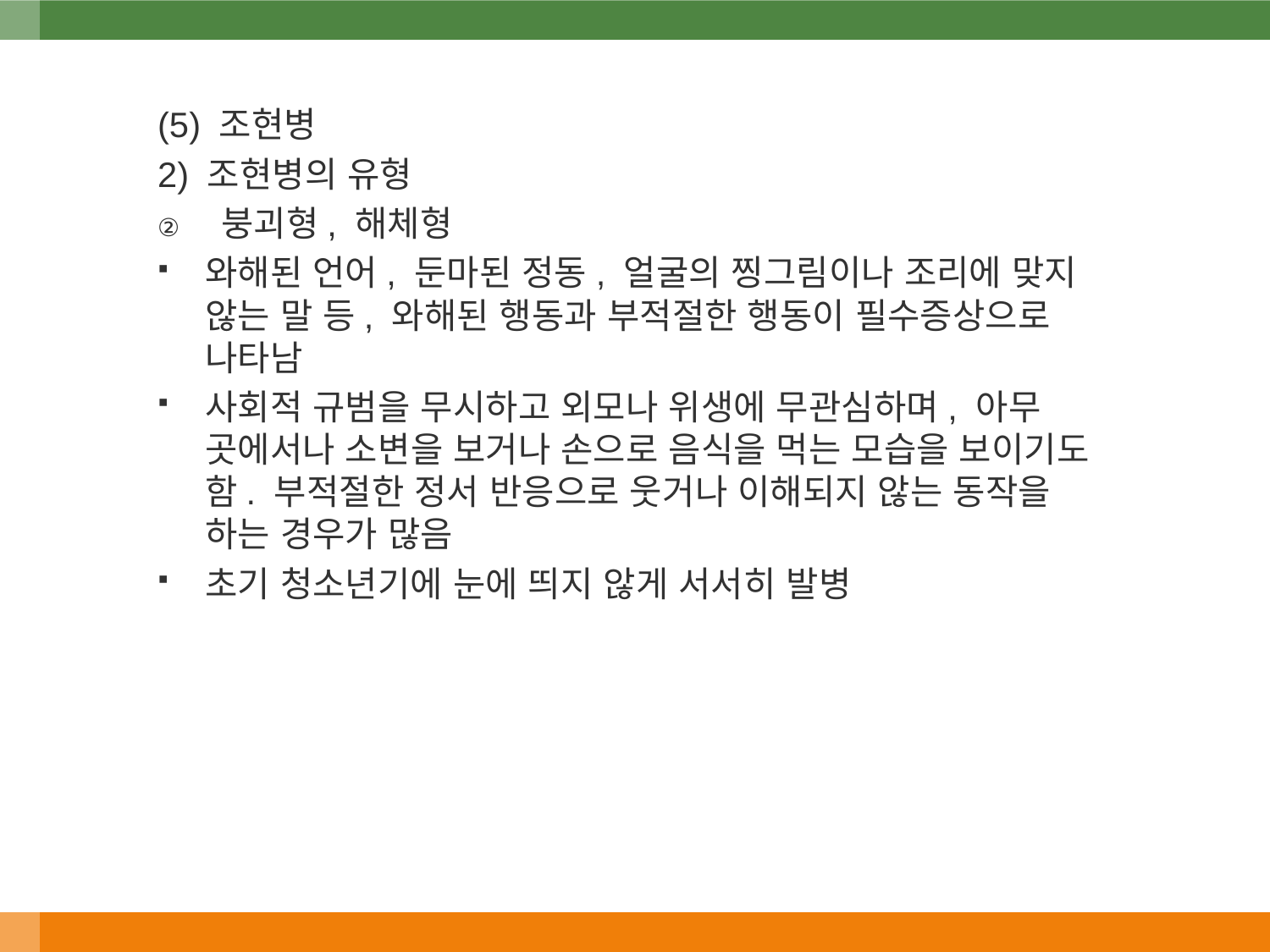

(5) 조현병
2) 조현병의 유형
붕괴형, 해체형
와해된 언어, 둔마된 정동, 얼굴의 찡그림이나 조리에 맞지 않는 말 등, 와해된 행동과 부적절한 행동이 필수증상으로 나타남
사회적 규범을 무시하고 외모나 위생에 무관심하며, 아무 곳에서나 소변을 보거나 손으로 음식을 먹는 모습을 보이기도 함. 부적절한 정서 반응으로 웃거나 이해되지 않는 동작을 하는 경우가 많음
초기 청소년기에 눈에 띄지 않게 서서히 발병